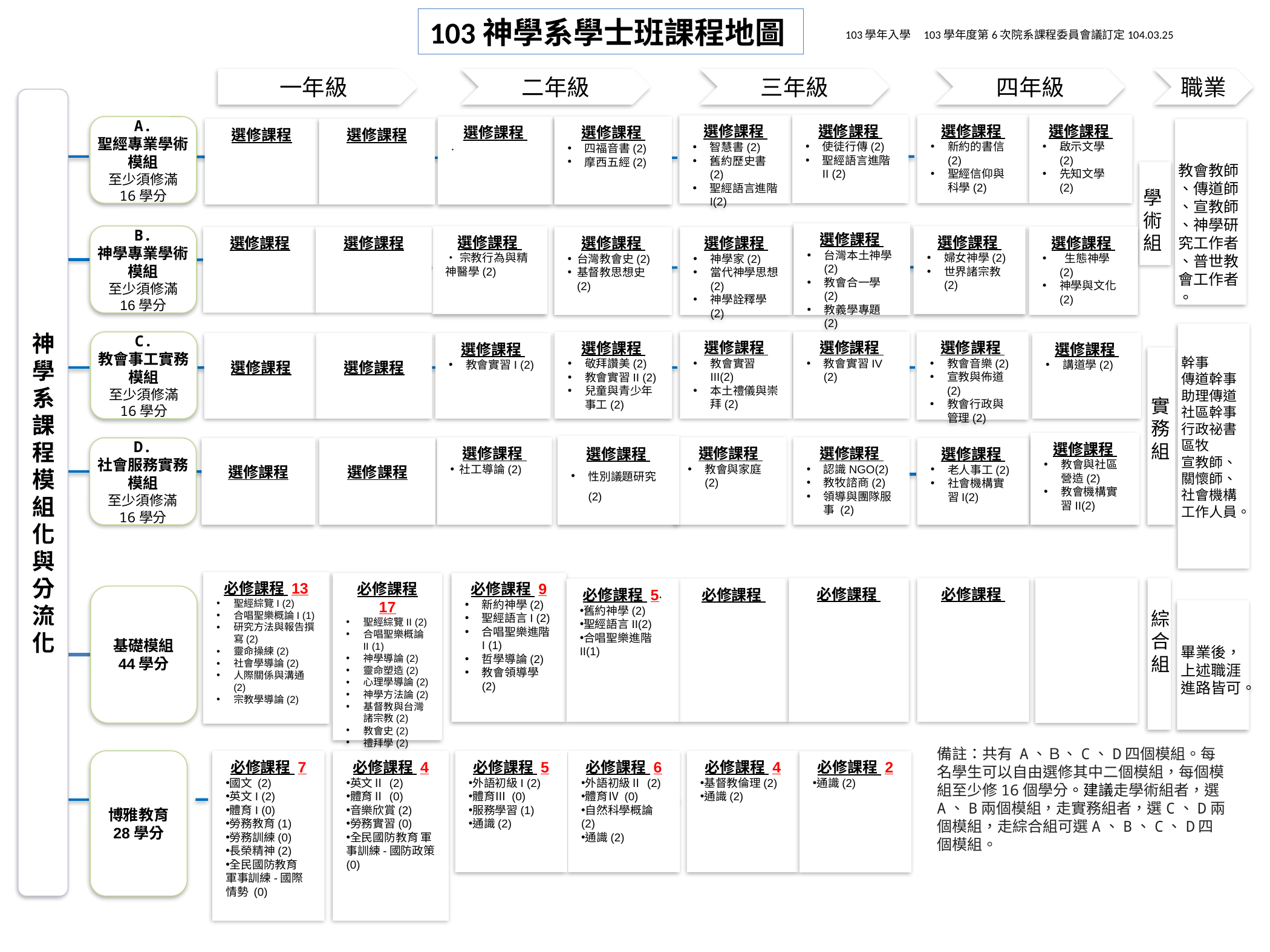

103神學系學士班課程地圖
103學年入學    103學年度第6次院系課程委員會議訂定104.03.25

一年級
二年級
三年級
四年級
職業
神學系課程模組化與分流化
選修課程
新約的書信(2)
聖經信仰與科學(2)

選修課程
啟示文學(2)
先知文學(2)

選修課程
使徒行傳(2)
聖經語言進階II (2)

選修課程
智慧書(2)
舊約歷史書(2)
聖經語言進階I(2)
選修課程
‧

選修課程
四福音書(2)
摩西五經(2)

A.
聖經專業學術模組
至少須修滿
16學分
選修課程

選修課程

教會教師
、傳道師
、宣教師
、神學研究工作者
、普世教會工作者
。

學術組
選修課程
台灣本土神學(2)
教會合一學(2)
教義學專題(2)

選修課程
婦女神學(2)
世界諸宗教(2)

B.
神學專業學術模組
至少須修滿
16學分
選修課程
‧宗教行為與精神醫學(2)

選修課程
 生態神學(2)
神學與文化(2)

選修課程
台灣教會史(2)
基督教思想史(2)

選修課程

選修課程

選修課程
神學家(2)
當代神學思想(2)
神學詮釋學(2)

幹事
傳道幹事
助理傳道
社區幹事
行政祕書
區牧
宣教師、關懷師、社會機構工作人員。
選修課程
教會實習III(2)
本土禮儀與崇拜(2)

選修課程
教會實習IV (2)

選修課程
教會音樂(2)
宣教與佈道(2)
教會行政與管理(2)
選修課程
敬拜讚美(2)
教會實習II (2)
兒童與青少年事工(2)
C.
教會事工實務
模組
至少須修滿
16學分

選修課程

選修課程

選修課程
教會實習I (2)
選修課程
講道學(2)

實務組
選修課程
教會與社區營造(2)
教會機構實習II(2)

選修課程
性別議題研究(2)
選修課程
社工導論(2)

選修課程
教會與家庭(2)

選修課程
認識NGO(2)
教牧諮商(2)
領導與團隊服事 (2)
選修課程
老人事工(2)
社會機構實習I(2)
D.
社會服務實務
模組
至少須修滿
16學分

選修課程

選修課程

必修課程 13
聖經綜覽I (2)
合唱聖樂概論I (1)
研究方法與報告撰寫(2)
靈命操練(2)
社會學導論(2)
人際關係與溝通(2)
宗教學導論(2)
必修課程 17
聖經綜覽II (2)
合唱聖樂概論II (1)
神學導論(2)
靈命塑造(2)
心理學導論(2)
神學方法論(2)
基督教與台灣諸宗教(2)
教會史(2)
禮拜學(2)
必修課程 9
新約神學(2)
聖經語言I (2)
合唱聖樂進階I (1)
哲學導論(2)
教會領導學(2)

必修課程

必修課程

綜合組

必修課程 5‧
舊約神學(2)
聖經語言II(2)
合唱聖樂進階II(1)

必修課程

基礎模組
44學分

畢業後，上述職涯進路皆可。
博雅教育
28學分
必修課程 7
國文 (2)
英文Ι (2)
體育Ι (0)
勞務教育(1)
勞務訓練(0)
長榮精神(2)
全民國防教育 軍事訓練-國際情勢 (0)

必修課程 4
英文Ⅱ (2)
體育Ⅱ (0)
音樂欣賞(2)
勞務實習(0)
全民國防教育 軍事訓練-國防政策 (0)

必修課程 5
外語初級Ι (2)
體育Ⅲ (0)
服務學習(1)
通識(2)

必修課程 6
外語初級Ⅱ (2)
體育Ⅳ (0)
自然科學概論(2)
通識(2)

必修課程 4
基督教倫理(2)
通識(2)

必修課程 2
通識(2)

備註：共有 A、Ｂ、C、D四個模組。每名學生可以自由選修其中二個模組，每個模組至少修16個學分。建議走學術組者，選A、B兩個模組，走實務組者，選C、D兩個模組，走綜合組可選A、B、C、D四個模組。